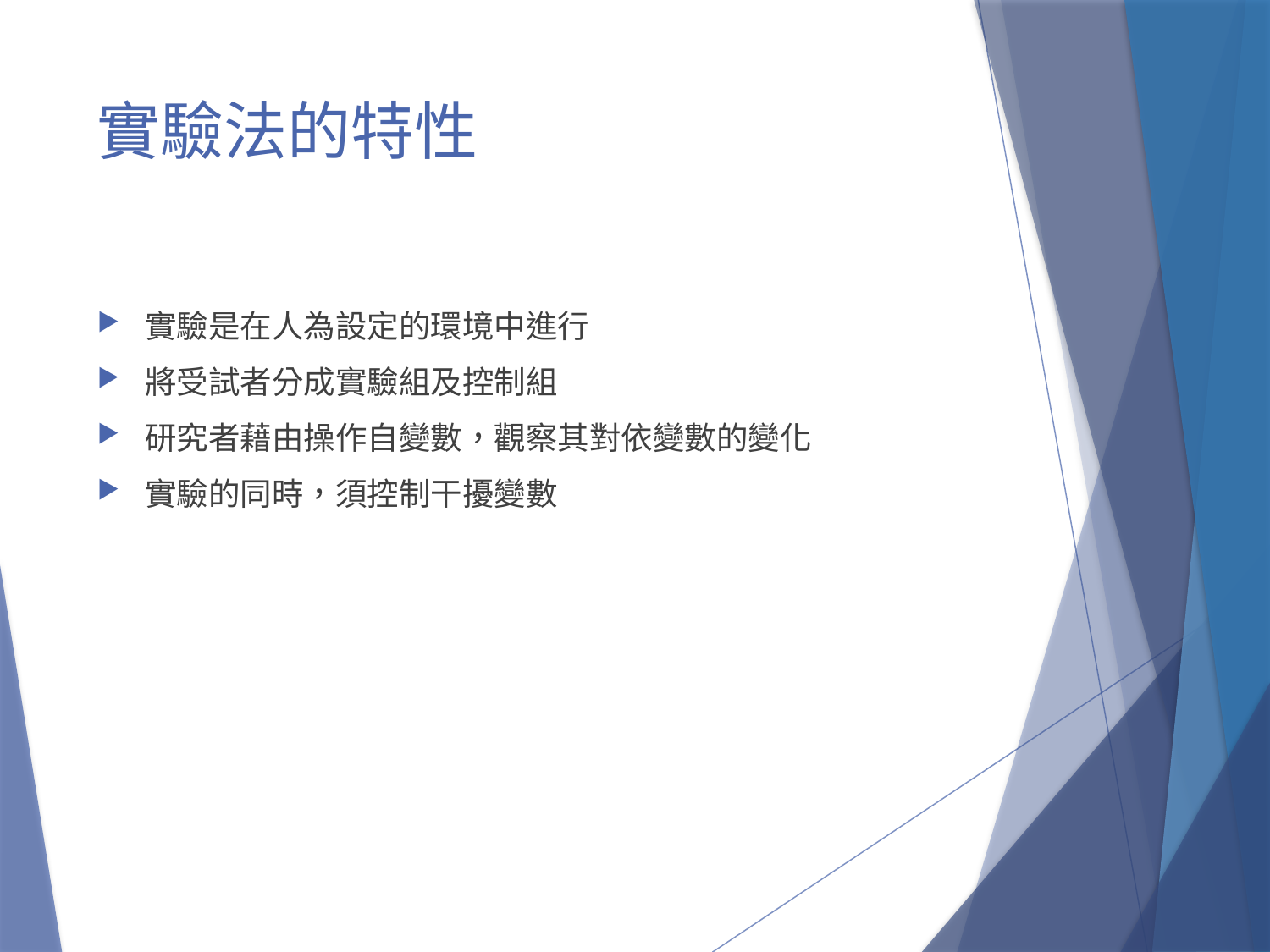

# 實驗法的特性
實驗是在人為設定的環境中進行
將受試者分成實驗組及控制組
研究者藉由操作自變數，觀察其對依變數的變化
實驗的同時，須控制干擾變數